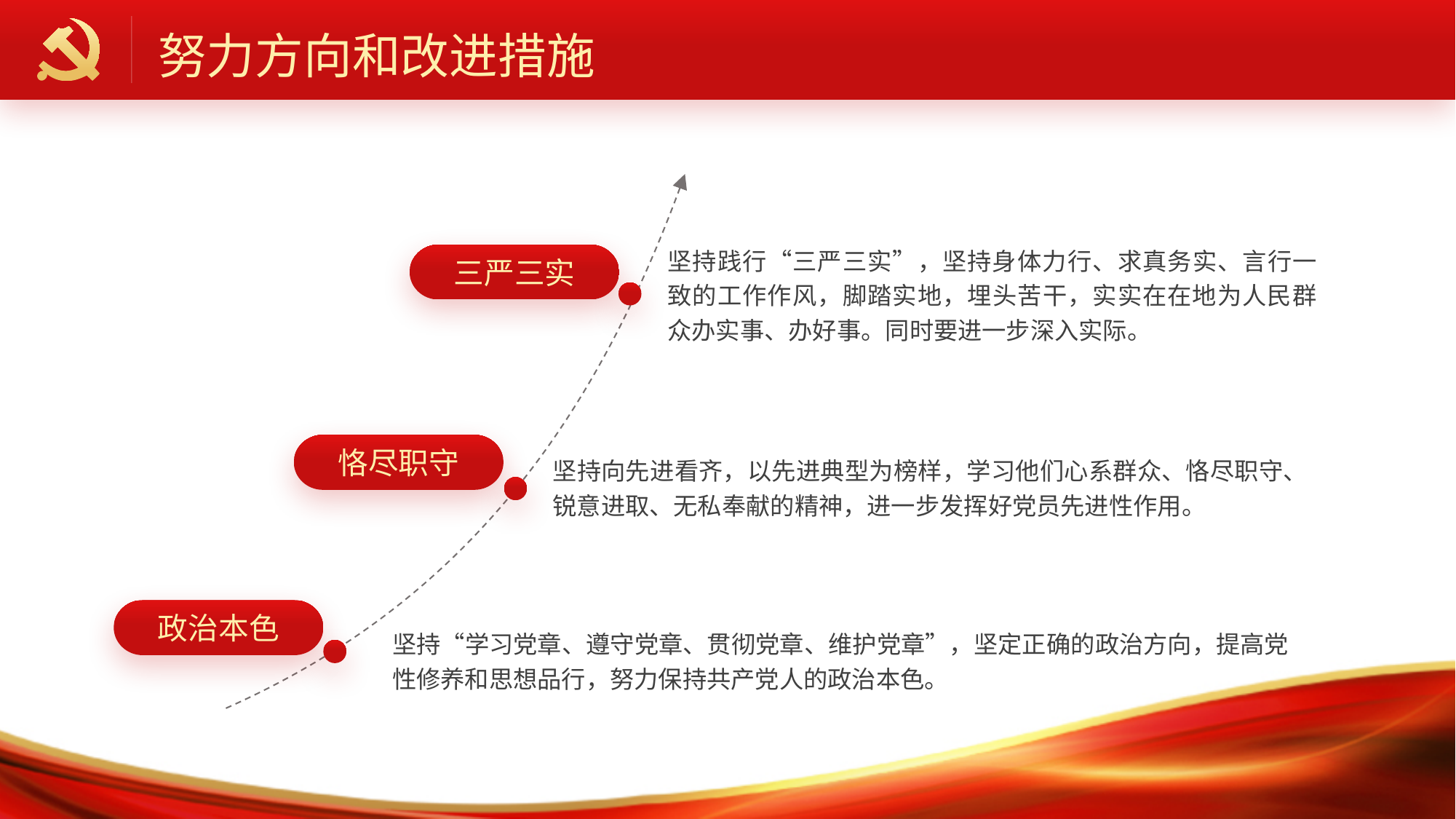

努力方向和改进措施

坚持践行“三严三实”，坚持身体力行、求真务实、言行一致的工作作风，脚踏实地，埋头苦干，实实在在地为人民群众办实事、办好事。同时要进一步深入实际。
三严三实

恪尽职守
坚持向先进看齐，以先进典型为榜样，学习他们心系群众、恪尽职守、锐意进取、无私奉献的精神，进一步发挥好党员先进性作用。

政治本色
坚持“学习党章、遵守党章、贯彻党章、维护党章”，坚定正确的政治方向，提高党性修养和思想品行，努力保持共产党人的政治本色。